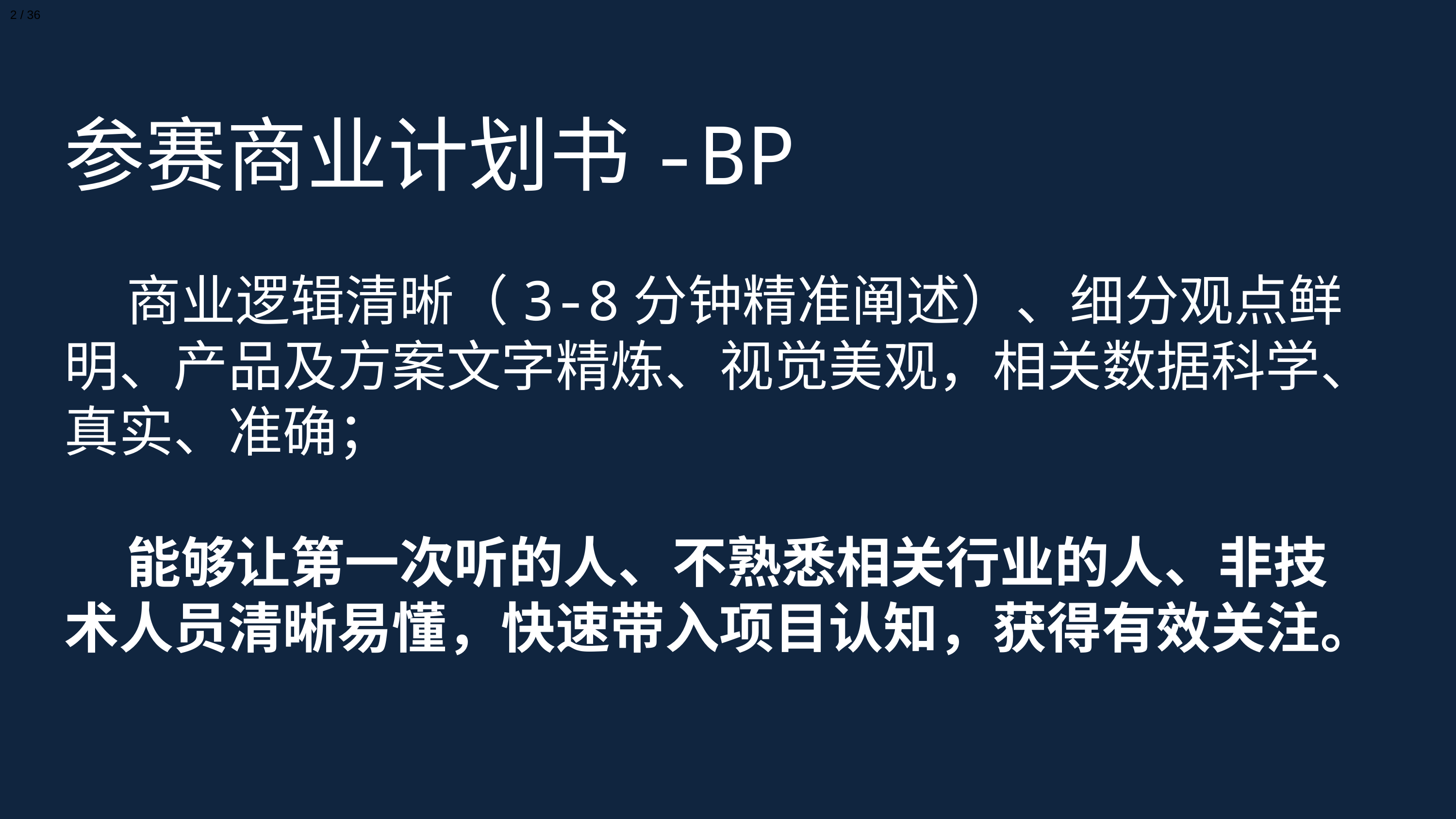

2 / 36
参赛商业计划书-BP

    商业逻辑清晰（3-8分钟精准阐述）、细分观点鲜明、产品及方案文字精炼、视觉美观，相关数据科学、真实、准确；

    能够让第一次听的人、不熟悉相关行业的人、非技术人员清晰易懂，快速带入项目认知，获得有效关注。